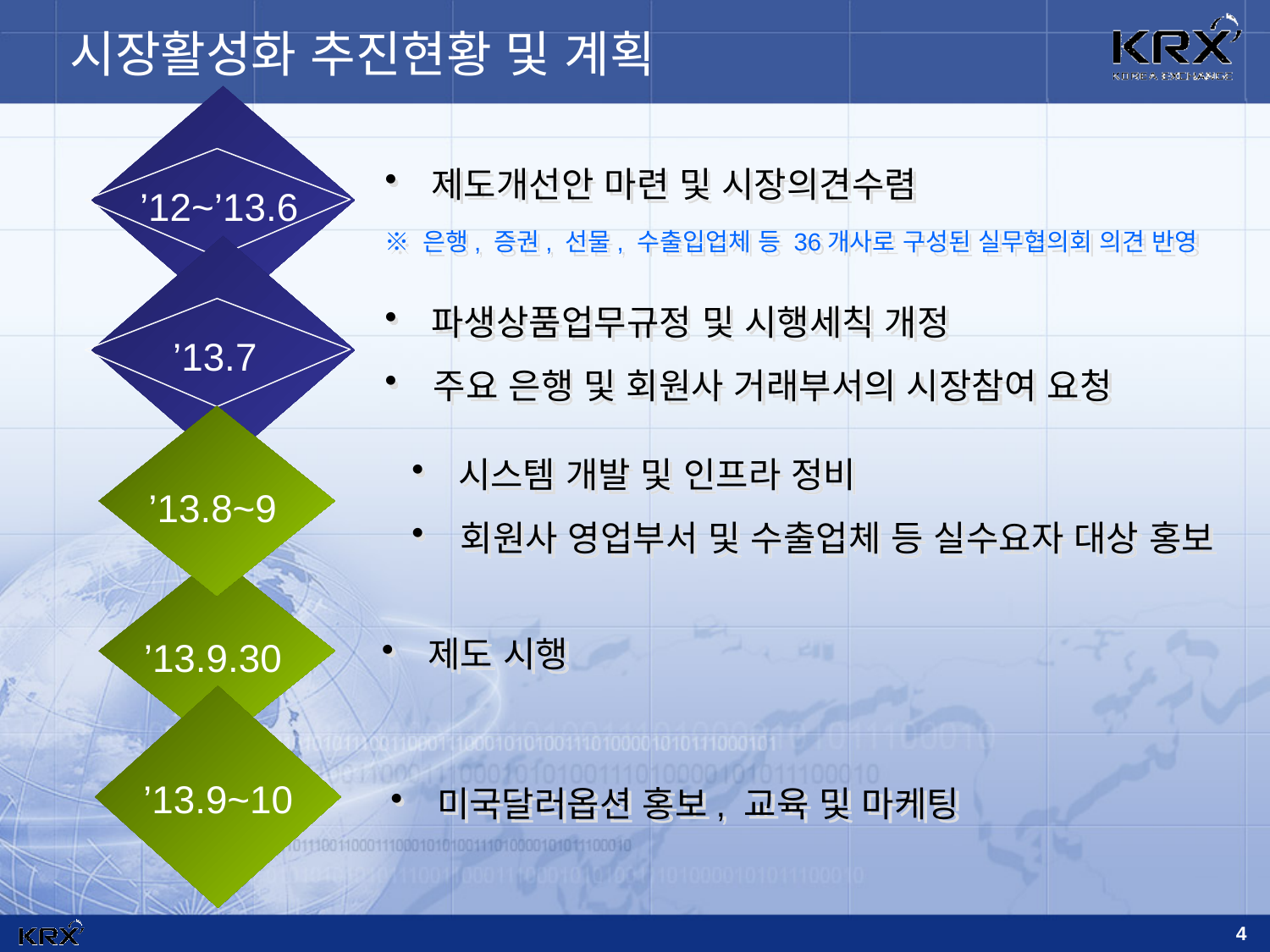

시장활성화 추진현황 및 계획

’12~’13.6
 제도개선안 마련 및 시장의견수렴

※ 은행, 증권, 선물, 수출입업체 등 36개사로 구성된 실무협의회 의견 반영

’13.7
 파생상품업무규정 및 시행세칙 개정

 주요 은행 및 회원사 거래부서의 시장참여 요청

’13.8~9
 시스템 개발 및 인프라 정비

 회원사 영업부서 및 수출업체 등 실수요자 대상 홍보

’13.9.30
 제도 시행

’13.9~10
 미국달러옵션 홍보, 교육 및 마케팅
4